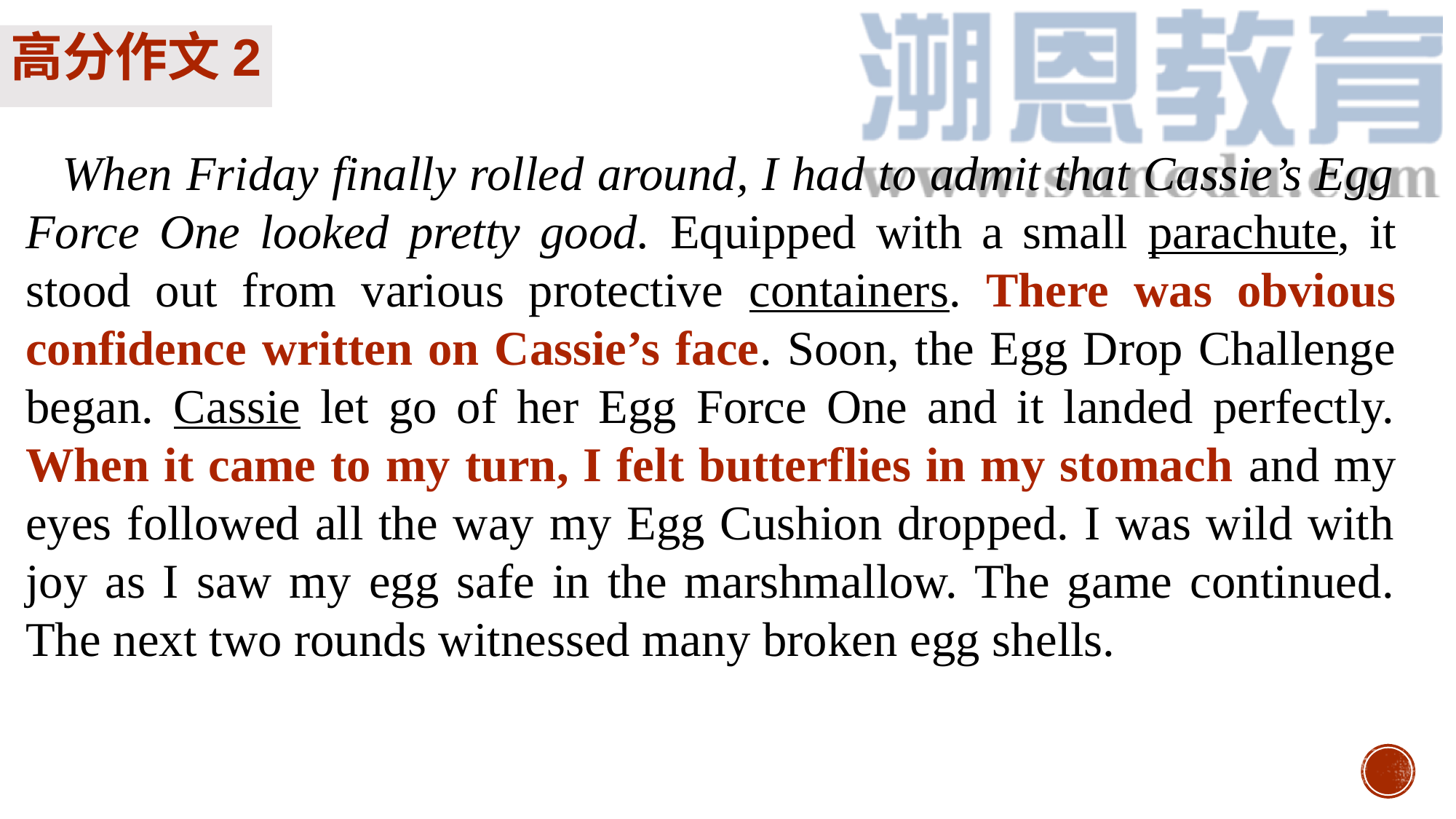

高分作文2
When Friday finally rolled around, I had to admit that Cassie’s Egg Force One looked pretty good. Equipped with a small parachute, it stood out from various protective containers. There was obvious confidence written on Cassie’s face. Soon, the Egg Drop Challenge began. Cassie let go of her Egg Force One and it landed perfectly. When it came to my turn, I felt butterflies in my stomach and my eyes followed all the way my Egg Cushion dropped. I was wild with joy as I saw my egg safe in the marshmallow. The game continued. The next two rounds witnessed many broken egg shells.